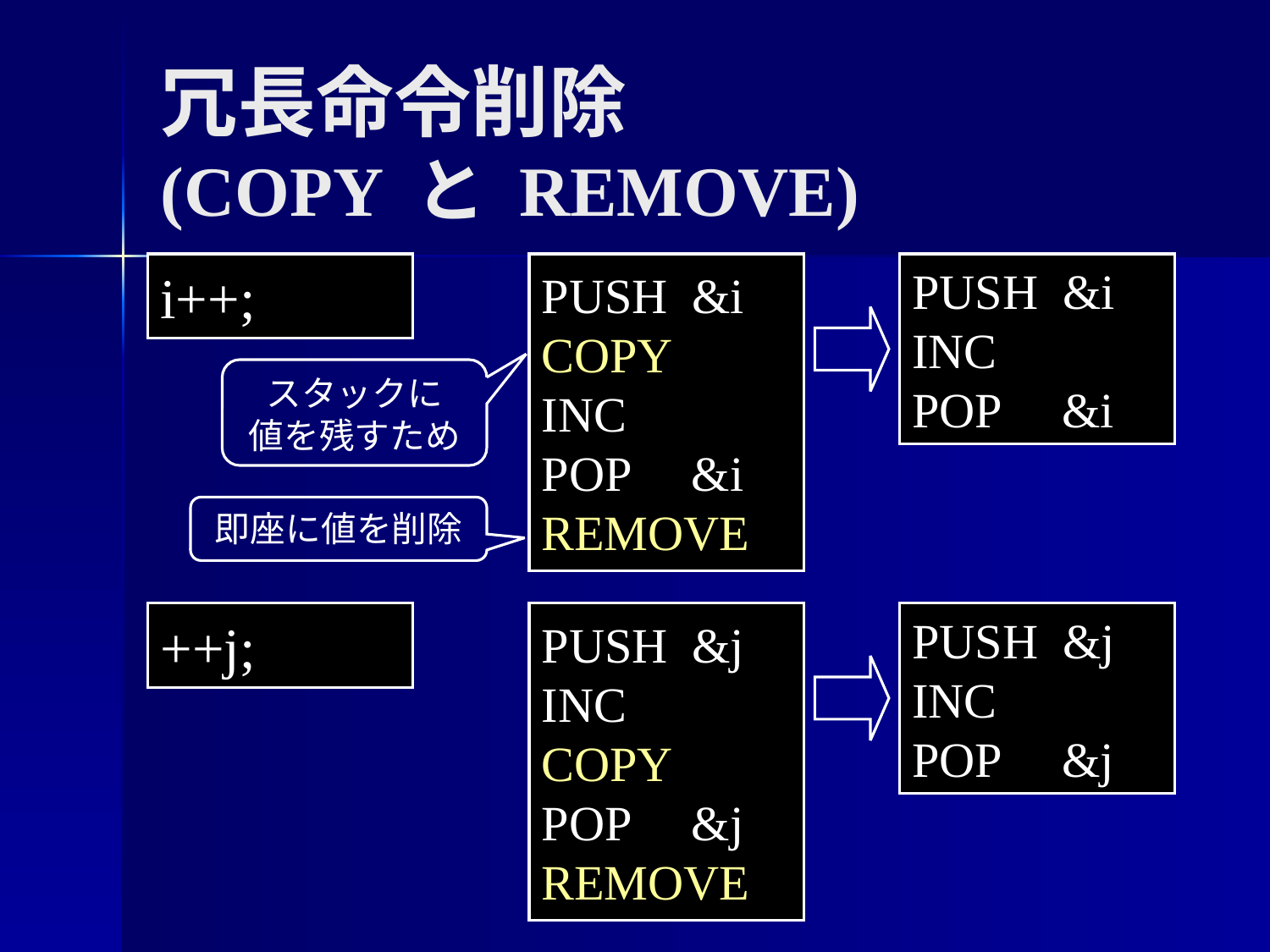

冗長命令削除
(COPY と REMOVE)
i++;
PUSH  &i
COPY
INC
POP     &i
REMOVE
PUSH  &i
COPY
INC
POP     &i
REMOVE
PUSH  &i
INC
POP     &i

スタックに
値を残すため
即座に値を削除
++j;
PUSH  &j
INC
COPY
POP     &j
REMOVE
PUSH  &j
INC
COPY
POP     &j
REMOVE
PUSH  &j
INC
POP     &j